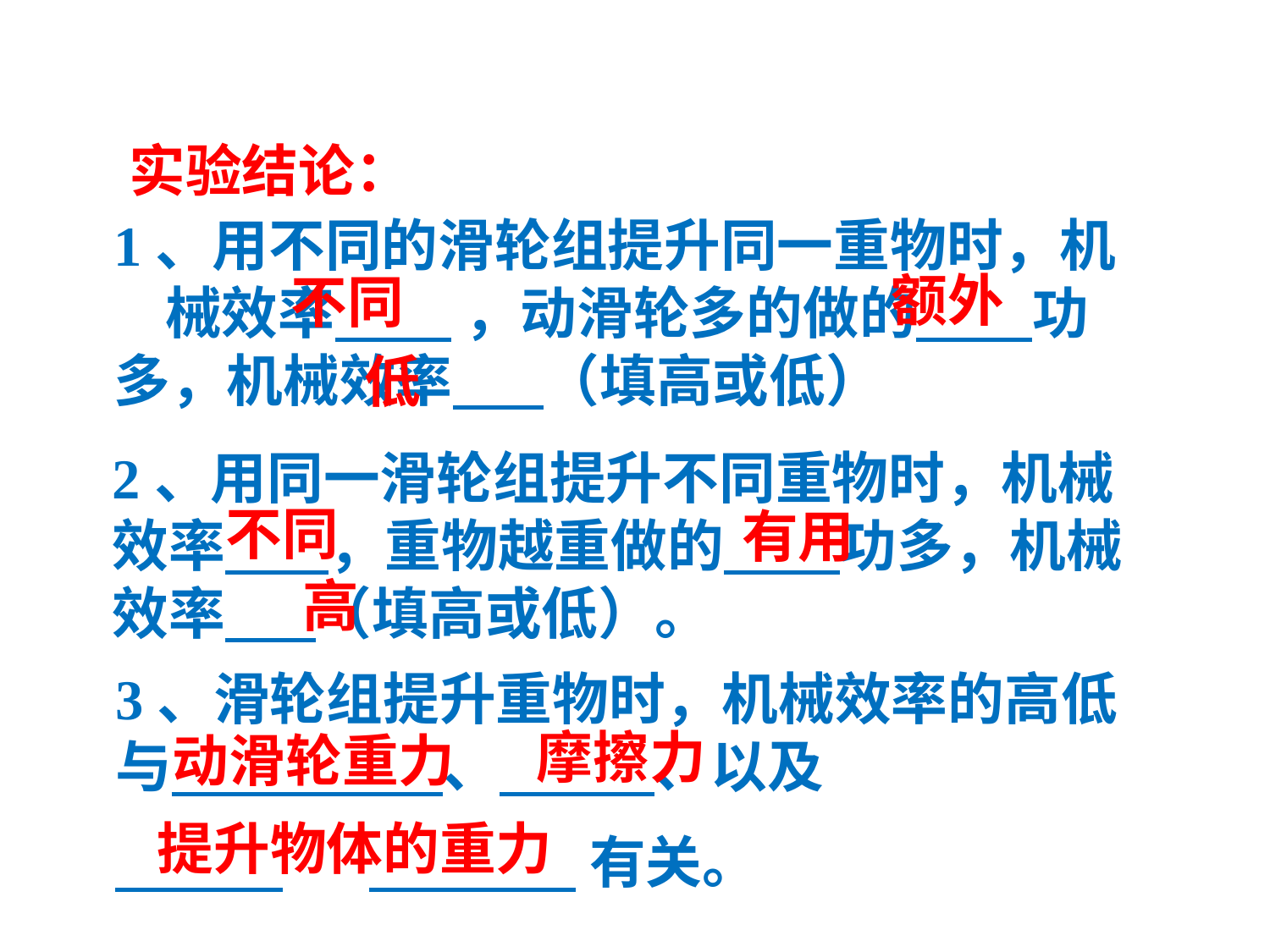

实验结论：
1、用不同的滑轮组提升同一重物时，机      械效率          ，动滑轮多的做的         功多，机械效率       （填高或低）
额外
不同
低
2、用同一滑轮组提升不同重物时，机械效率        ，重物越重做的         功多，机械效率       （填高或低）。
不同
有用
高
3、滑轮组提升重物时，机械效率的高低与                     、            、以及
             	                有关。
摩擦力
动滑轮重力
提升物体的重力